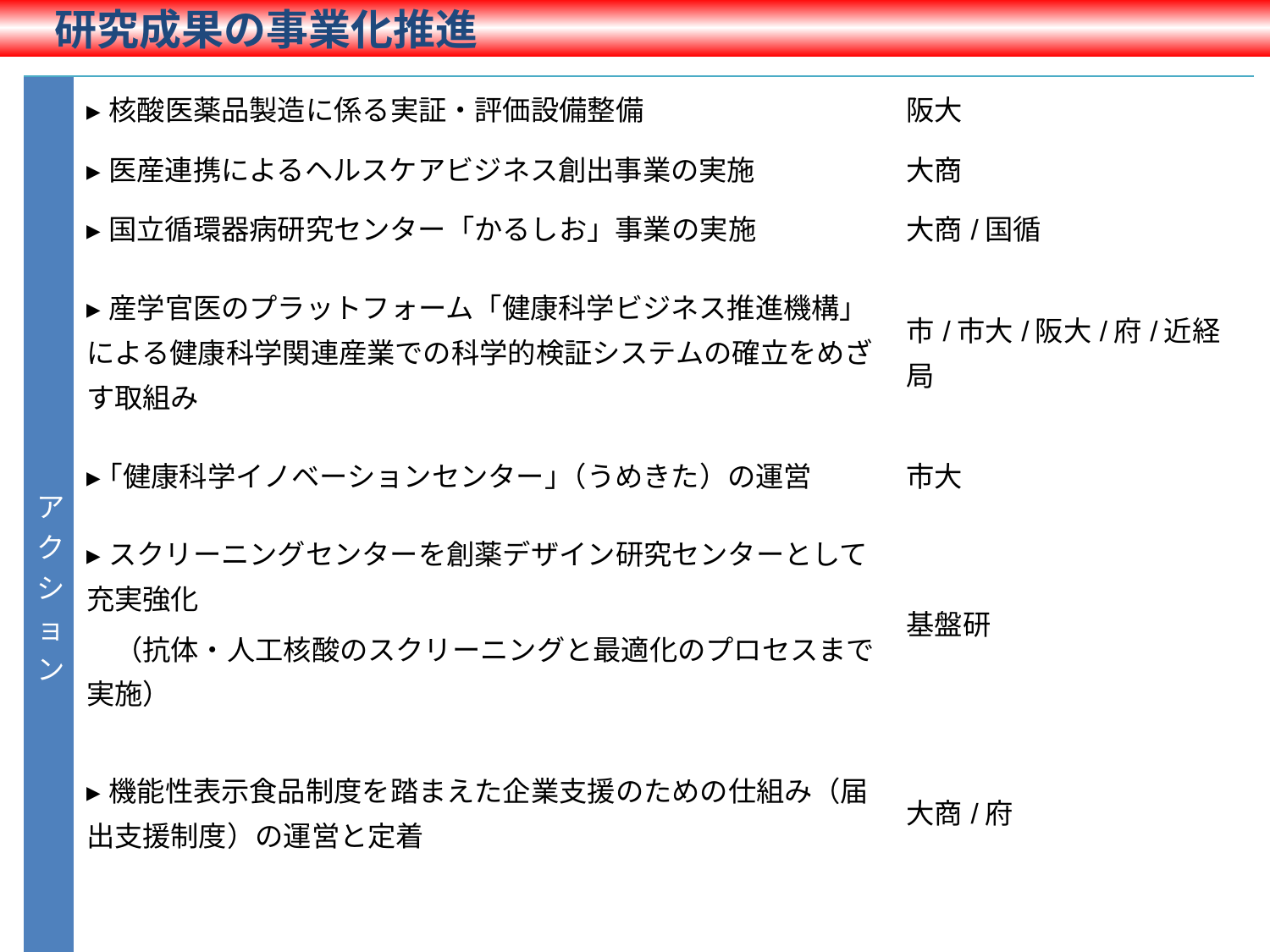

研究成果の事業化推進
| アクション | ▸核酸医薬品製造に係る実証・評価設備整備 | 阪大 |
| --- | --- | --- |
|  | ▸医産連携によるヘルスケアビジネス創出事業の実施 | 大商 |
|  | ▸国立循環器病研究センター「かるしお」事業の実施 | 大商/国循 |
|  | ▸産学官医のプラットフォーム「健康科学ビジネス推進機構」による健康科学関連産業での科学的検証システムの確立をめざす取組み | 市/市大/阪大/府/近経局 |
|  | ▸｢健康科学イノベーションセンター｣（うめきた）の運営 | 市大 |
|  | ▸スクリーニングセンターを創薬デザイン研究センターとして充実強化 　（抗体・人工核酸のスクリーニングと最適化のプロセスまで実施） | 基盤研 |
|  | ▸機能性表示食品制度を踏まえた企業支援のための仕組み（届出支援制度）の運営と定着 | 大商/府 |
|  | ▸健康・医療産業（医療機器、再生医療等）の創出・強化 | 近経局 |